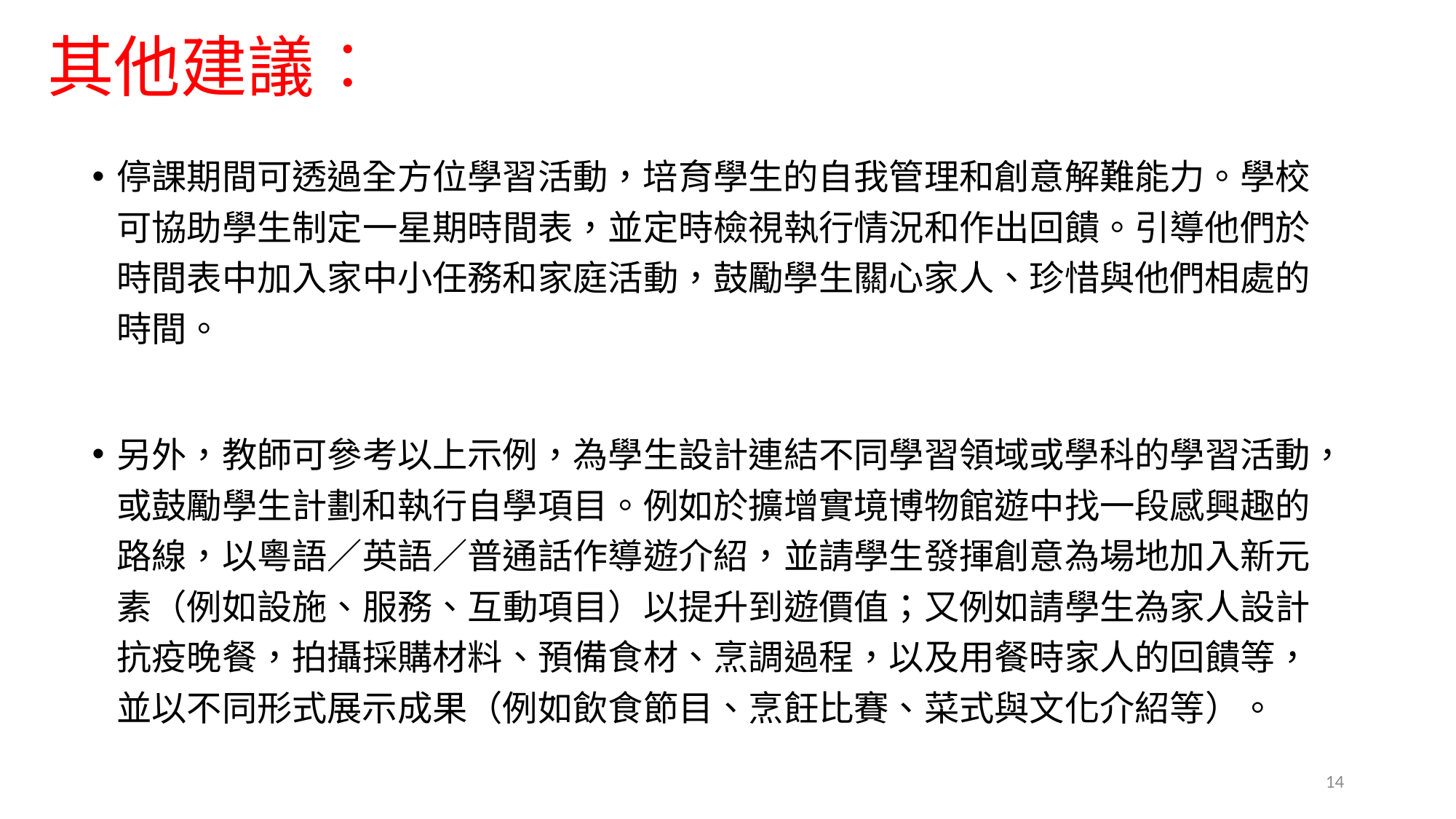

# 其他建議︰
停課期間可透過全方位學習活動，培育學生的自我管理和創意解難能力。學校可協助學生制定一星期時間表，並定時檢視執行情況和作出回饋。引導他們於時間表中加入家中小任務和家庭活動，鼓勵學生關心家人、珍惜與他們相處的時間。

另外，教師可參考以上示例，為學生設計連結不同學習領域或學科的學習活動，或鼓勵學生計劃和執行自學項目。例如於擴增實境博物館遊中找一段感興趣的路線，以粵語／英語／普通話作導遊介紹，並請學生發揮創意為場地加入新元素（例如設施、服務、互動項目）以提升到遊價值；又例如請學生為家人設計抗疫晚餐，拍攝採購材料、預備食材、烹調過程，以及用餐時家人的回饋等，並以不同形式展示成果（例如飲食節目、烹飪比賽、菜式與文化介紹等）。
14